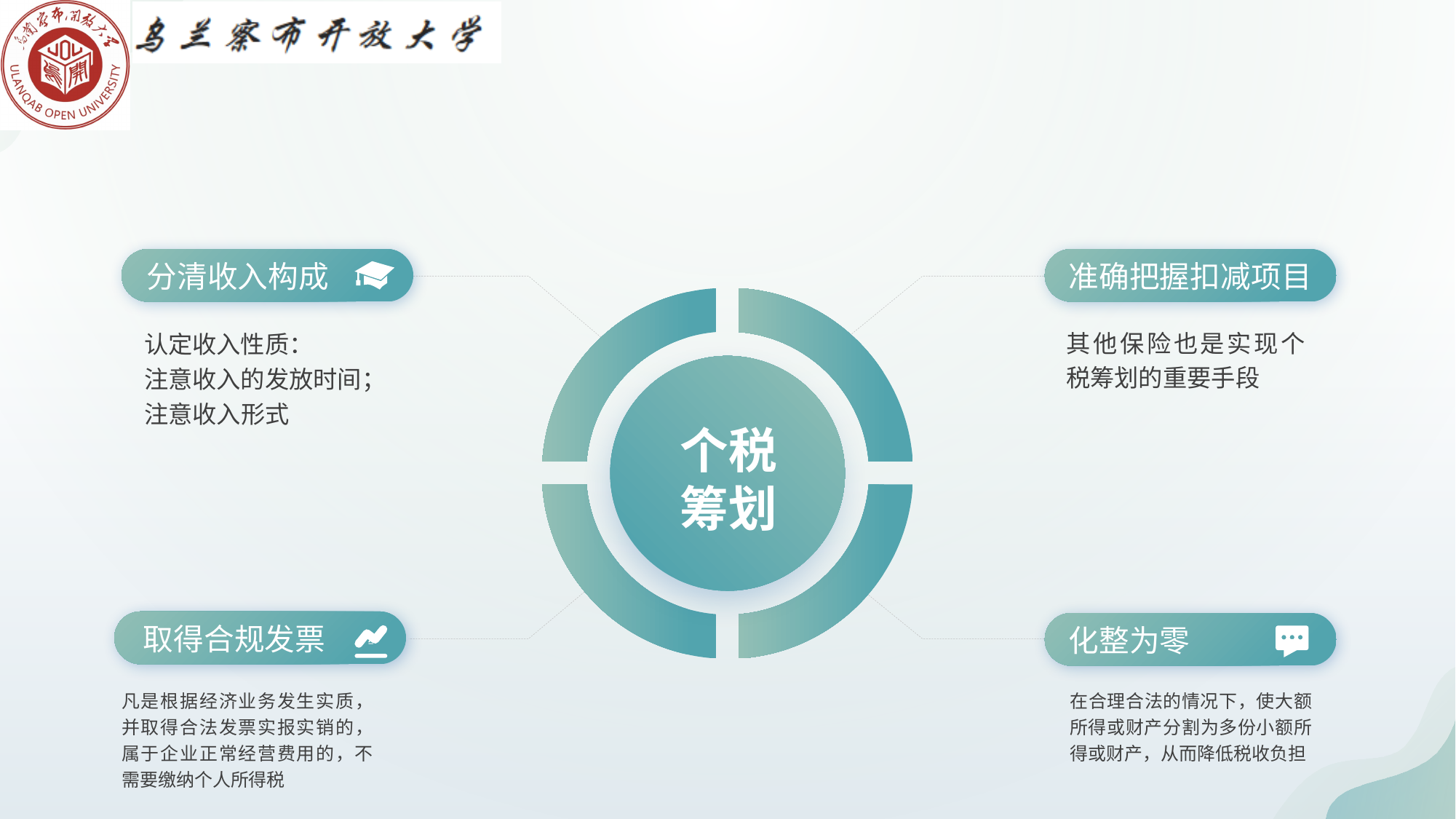

准确把握扣减项目
分清收入构成

其他保险也是实现个税筹划的重要手段
认定收入性质：
注意收入的发放时间；
注意收入形式

个税
筹划

取得合规发票
化整为零

凡是根据经济业务发生实质，并取得合法发票实报实销的，属于企业正常经营费用的，不需要缴纳个人所得税
在合理合法的情况下，使大额所得或财产分割为多份小额所得或财产，从而降低税收负担